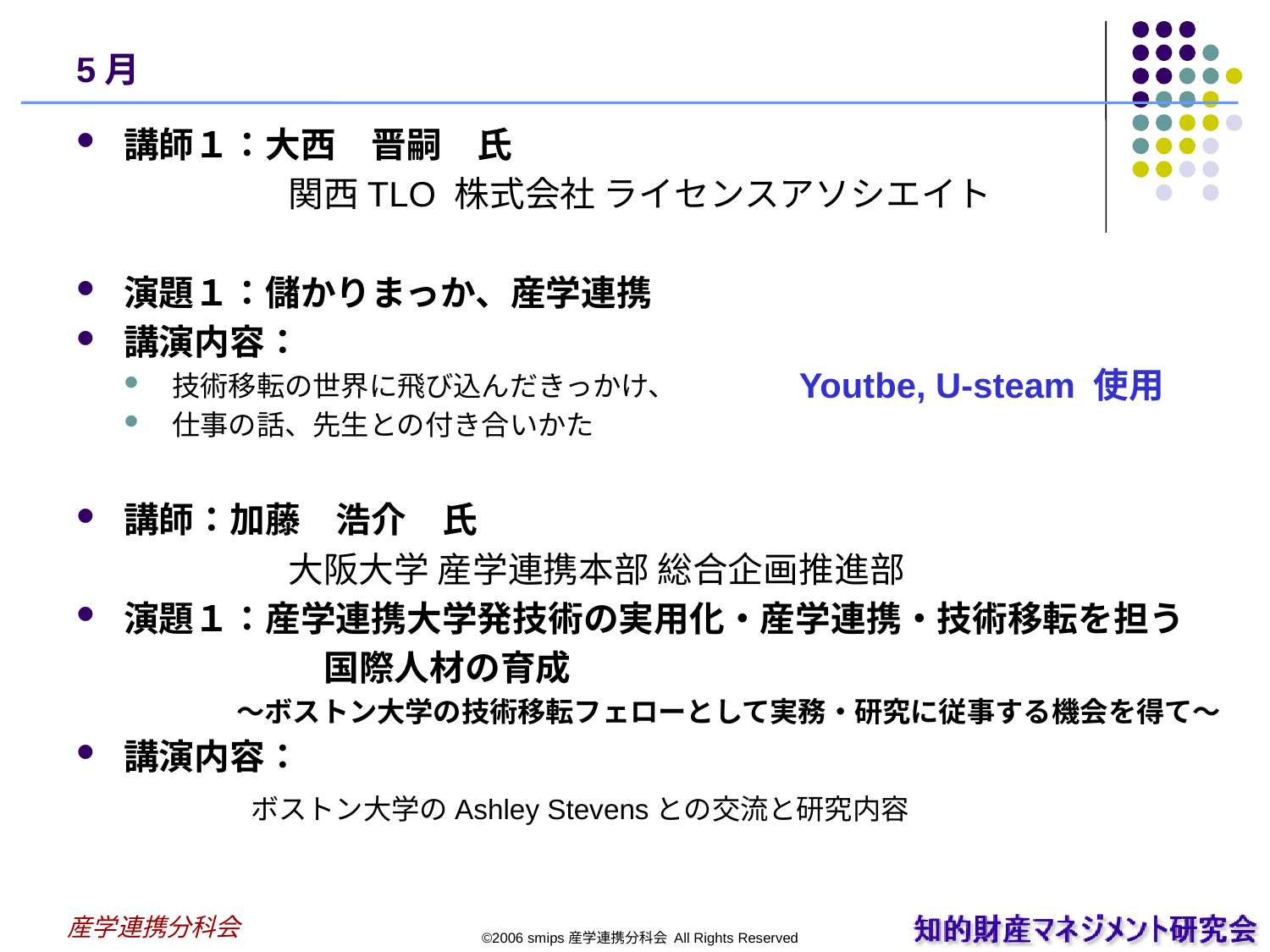

# 5月
講師１：大西　晋嗣　氏
　　　　　　関西TLO 株式会社 ライセンスアソシエイト

演題１：儲かりまっか、産学連携
講演内容：
技術移転の世界に飛び込んだきっかけ、
仕事の話、先生との付き合いかた

講師：加藤　浩介　氏
　　　　　　大阪大学 産学連携本部 総合企画推進部
演題１：産学連携大学発技術の実用化・産学連携・技術移転を担う
　　　　　　　国際人材の育成
　　　　～ボストン大学の技術移転フェローとして実務・研究に従事する機会を得て～
講演内容：
		ボストン大学のAshley Stevensとの交流と研究内容

Youtbe, U-steam 使用